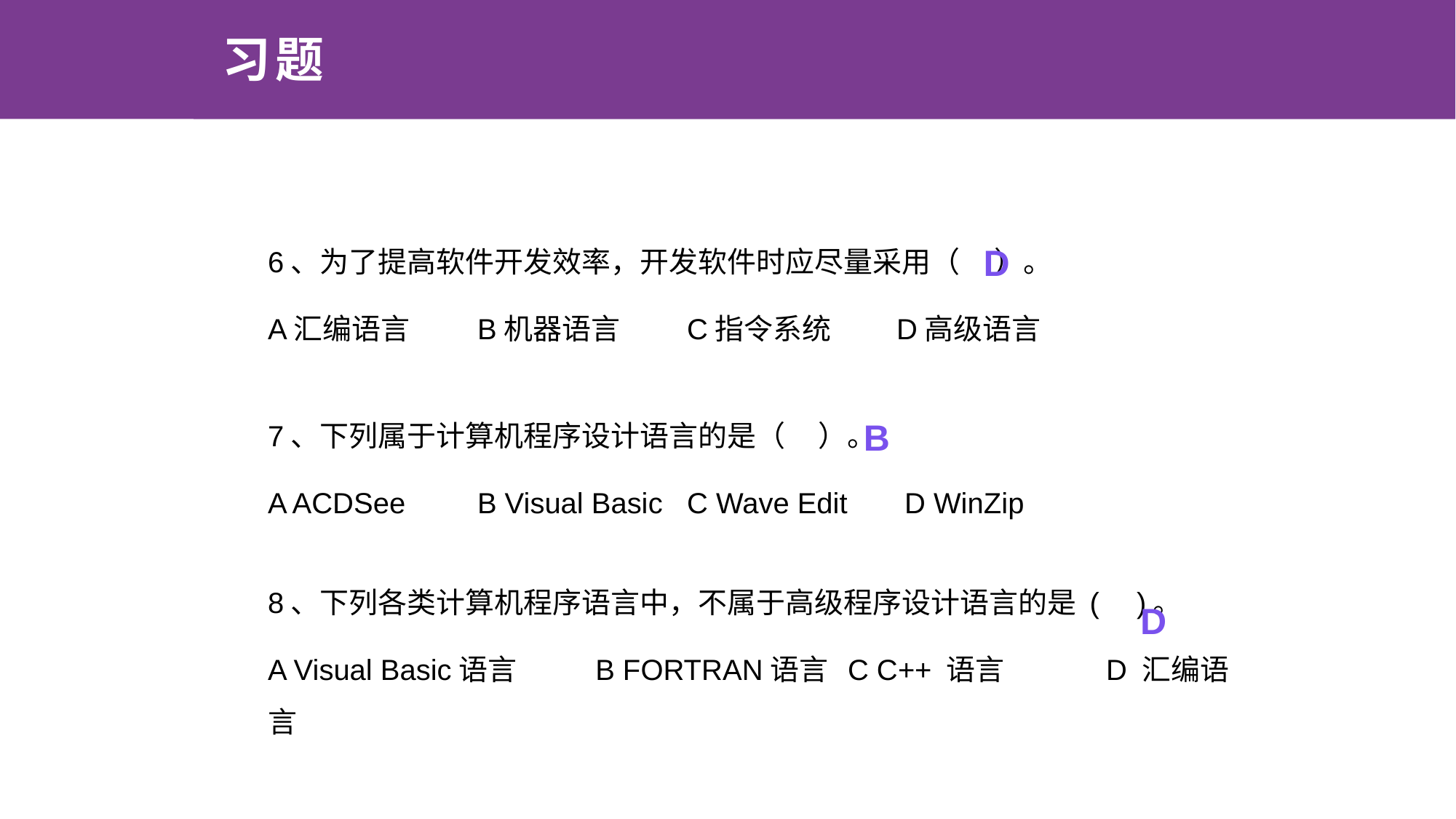

# 习题
6、为了提高软件开发效率，开发软件时应尽量采用（D）。
A汇编语言	B机器语言	C指令系统	D高级语言

7、下列属于计算机程序设计语言的是（B）。
A ACDSee	B Visual Basic 	C Wave Edit	 D WinZip

8、下列各类计算机程序语言中，不属于高级程序设计语言的是 ( D )。
A Visual Basic语言	 B FORTRAN语言  C C++ 语言	D 汇编语言

D
B
D